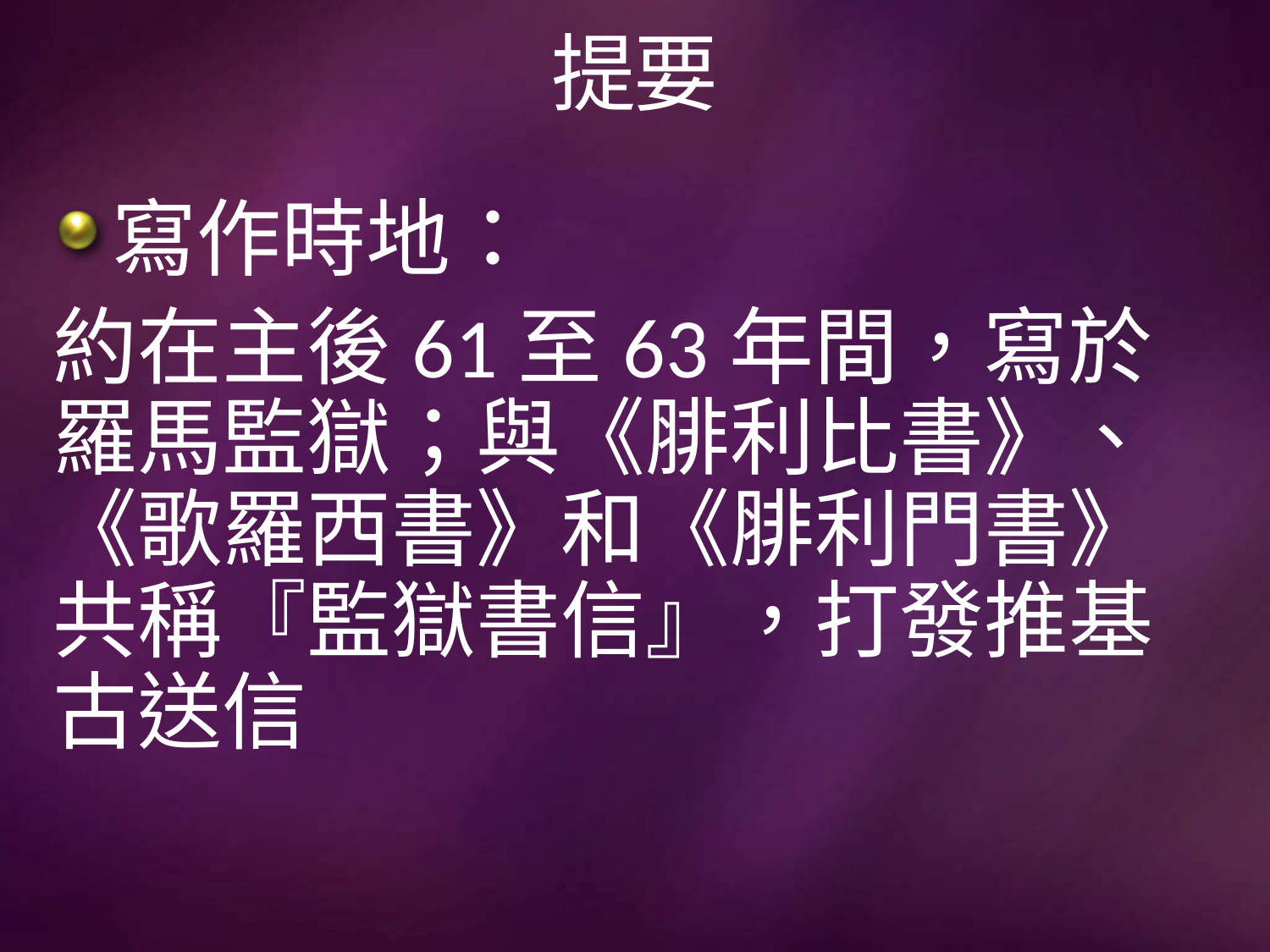

# 提要
寫作時地：
約在主後61至63年間，寫於羅馬監獄；與《腓利比書》、《歌羅西書》和《腓利門書》共稱『監獄書信』，打發推基古送信